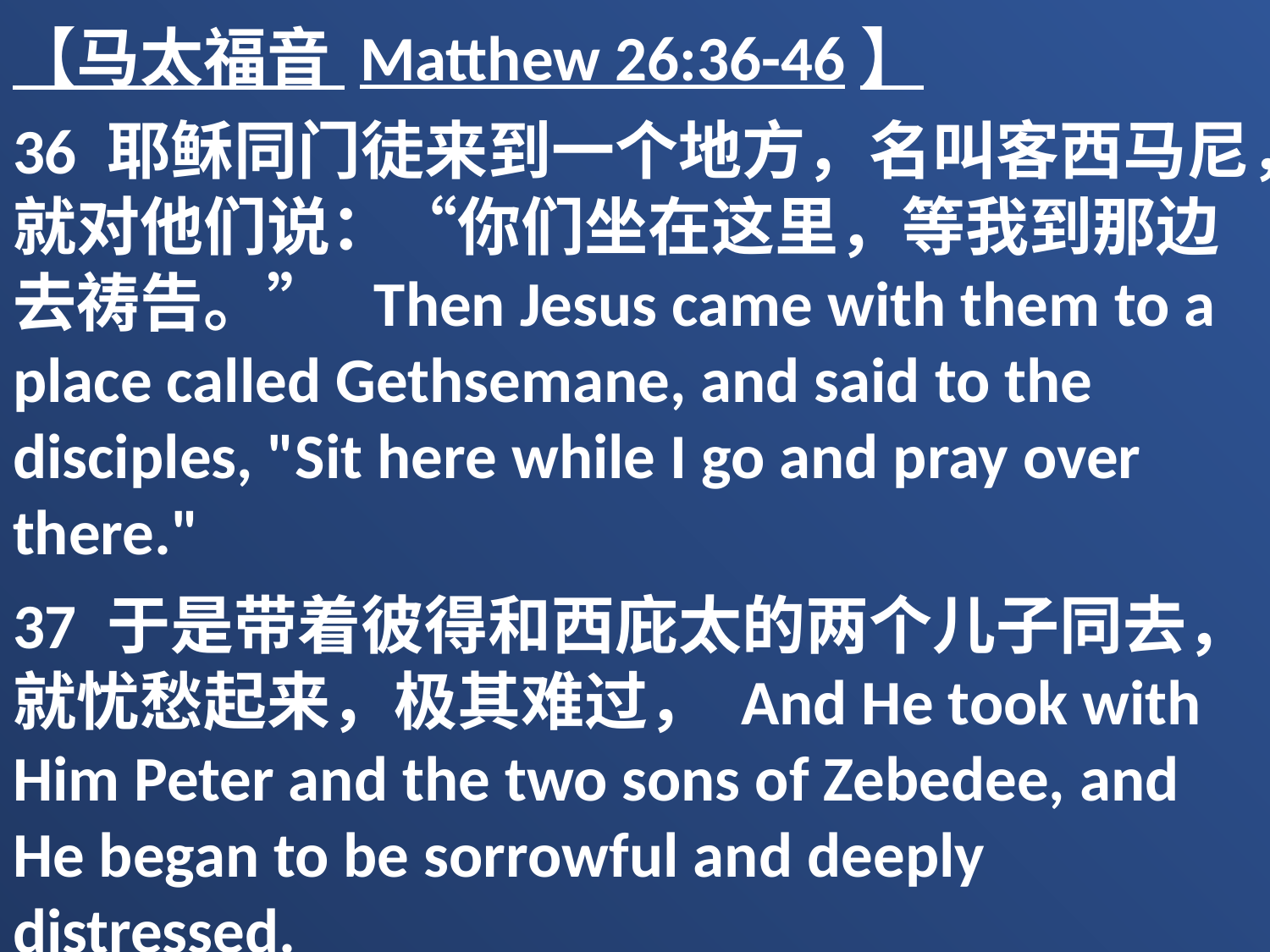

【马太福音 Matthew 26:36-46】
36 耶稣同门徒来到一个地方，名叫客西马尼，就对他们说：“你们坐在这里，等我到那边去祷告。”  Then Jesus came with them to a place called Gethsemane, and said to the disciples, "Sit here while I go and pray over there."
37 于是带着彼得和西庇太的两个儿子同去，就忧愁起来，极其难过， And He took with Him Peter and the two sons of Zebedee, and He began to be sorrowful and deeply distressed.